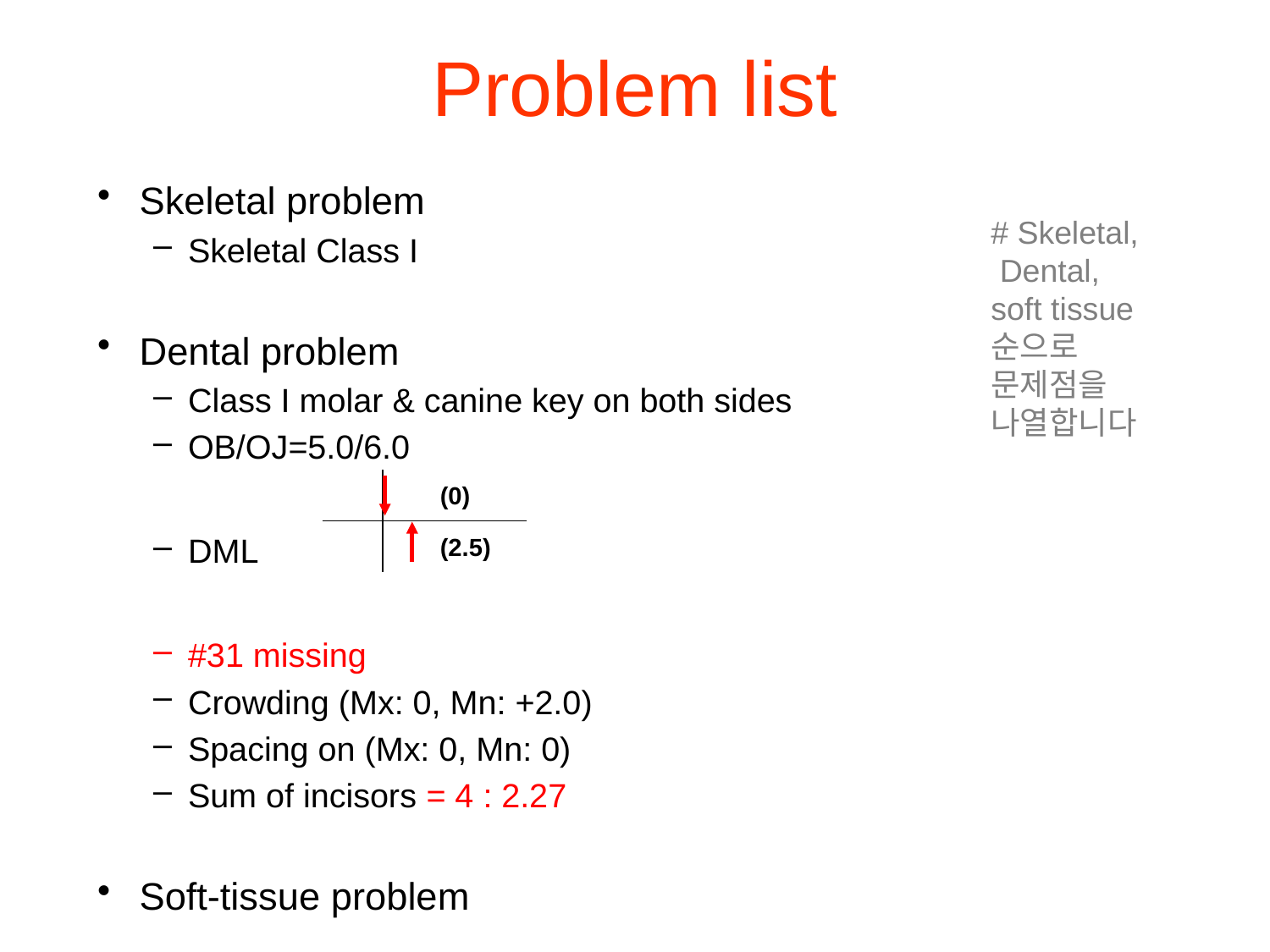

# Problem list
Skeletal problem
Skeletal Class I

Dental problem
Class I molar & canine key on both sides
OB/OJ=5.0/6.0

DML

#31 missing
Crowding (Mx: 0, Mn: +2.0)
Spacing on (Mx: 0, Mn: 0)
Sum of incisors = 4 : 2.27

Soft-tissue problem
# Skeletal,
 Dental,
soft tissue
순으로 문제점을
나열합니다
|  | (0) |
| --- | --- |
|  | (2.5) |